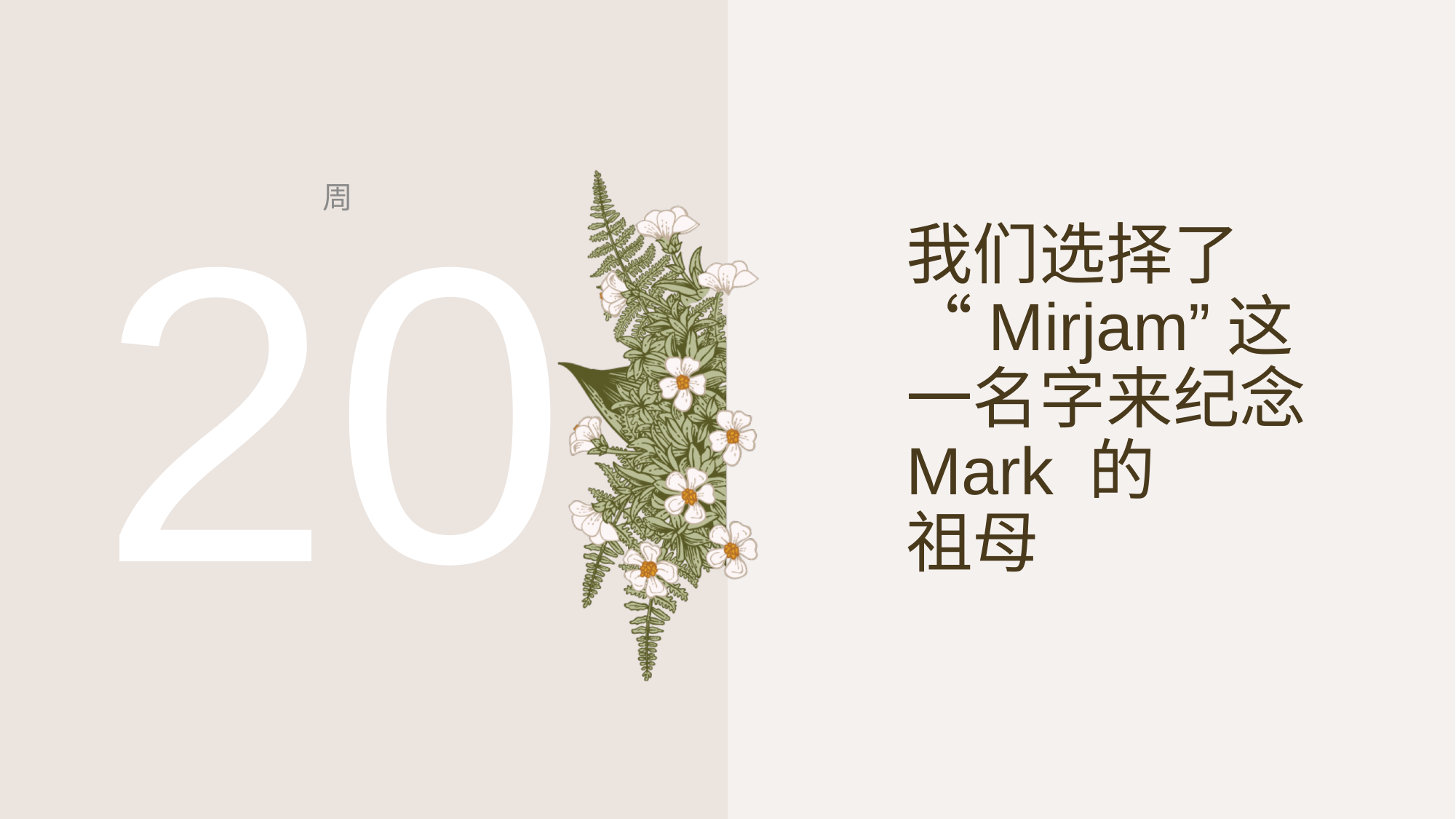

20
周
# 我们选择了“Mirjam”这一名字来纪念 Mark 的 祖母